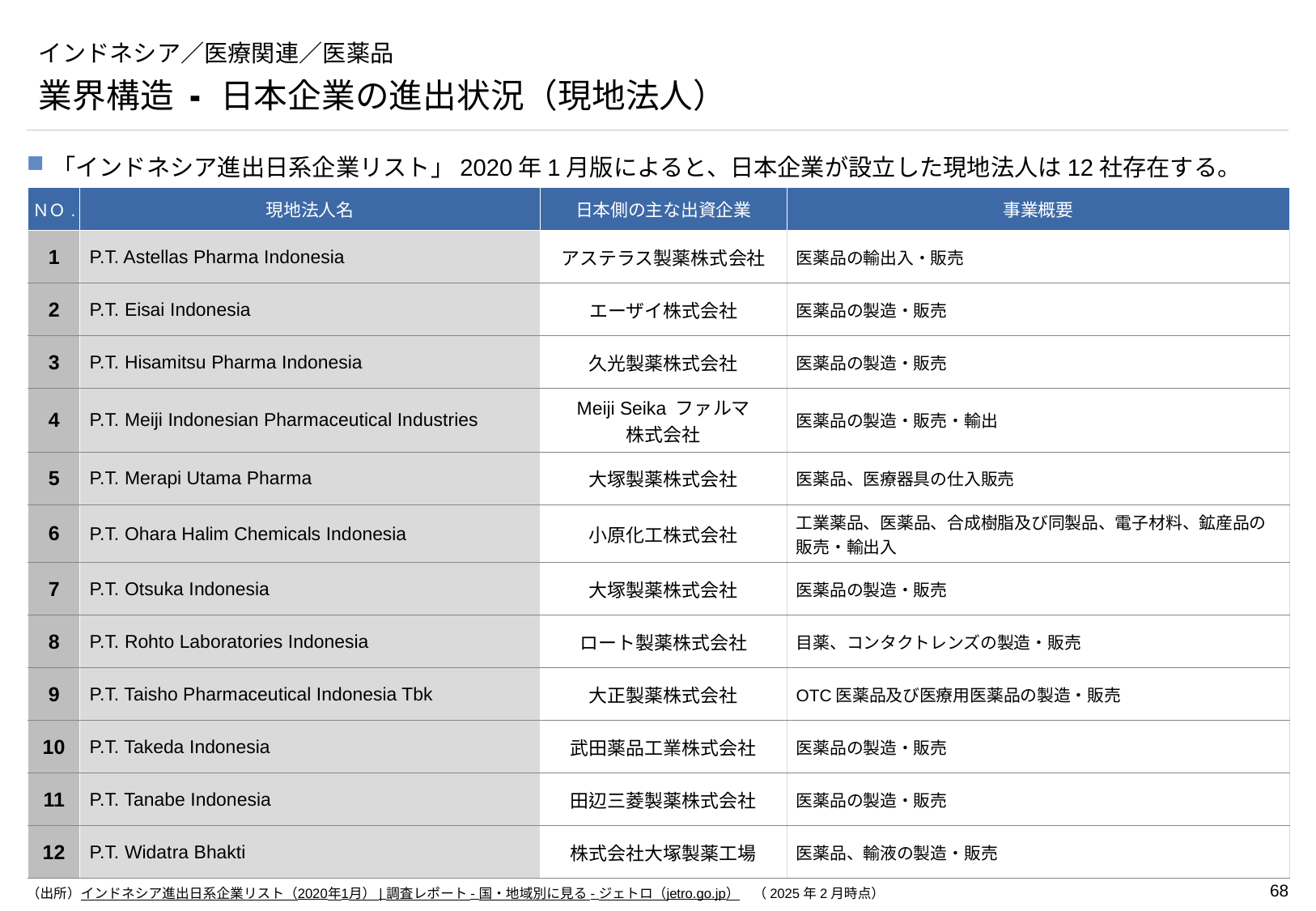

# インドネシア／医療関連／医薬品
業界構造 - 日本企業の進出状況（現地法人）
「インドネシア進出日系企業リスト」2020年1月版によると、日本企業が設立した現地法人は12社存在する。
| ＮＯ. | 現地法人名 | 日本側の主な出資企業 | 事業概要 |
| --- | --- | --- | --- |
| 1 | P.T. Astellas Pharma Indonesia | アステラス製薬株式会社 | 医薬品の輸出入・販売 |
| 2 | P.T. Eisai Indonesia | エーザイ株式会社 | 医薬品の製造・販売 |
| 3 | P.T. Hisamitsu Pharma Indonesia | 久光製薬株式会社 | 医薬品の製造・販売 |
| 4 | P.T. Meiji Indonesian Pharmaceutical Industries | Meiji Seika ファルマ 株式会社 | 医薬品の製造・販売・輸出 |
| 5 | P.T. Merapi Utama Pharma | 大塚製薬株式会社 | 医薬品、医療器具の仕入販売 |
| 6 | P.T. Ohara Halim Chemicals Indonesia | 小原化工株式会社 | 工業薬品、医薬品、合成樹脂及び同製品、電子材料、鉱産品の販売・輸出入 |
| 7 | P.T. Otsuka Indonesia | 大塚製薬株式会社 | 医薬品の製造・販売 |
| 8 | P.T. Rohto Laboratories Indonesia | ロート製薬株式会社 | 目薬、コンタクトレンズの製造・販売 |
| 9 | P.T. Taisho Pharmaceutical Indonesia Tbk | 大正製薬株式会社 | OTC医薬品及び医療用医薬品の製造・販売 |
| 10 | P.T. Takeda Indonesia | 武田薬品工業株式会社 | 医薬品の製造・販売 |
| 11 | P.T. Tanabe Indonesia | 田辺三菱製薬株式会社 | 医薬品の製造・販売 |
| 12 | P.T. Widatra Bhakti | 株式会社大塚製薬工場 | 医薬品、輸液の製造・販売 |
（出所）インドネシア進出日系企業リスト（2020年1月） | 調査レポート - 国・地域別に見る - ジェトロ（jetro.go.jp）　（2025年2月時点）